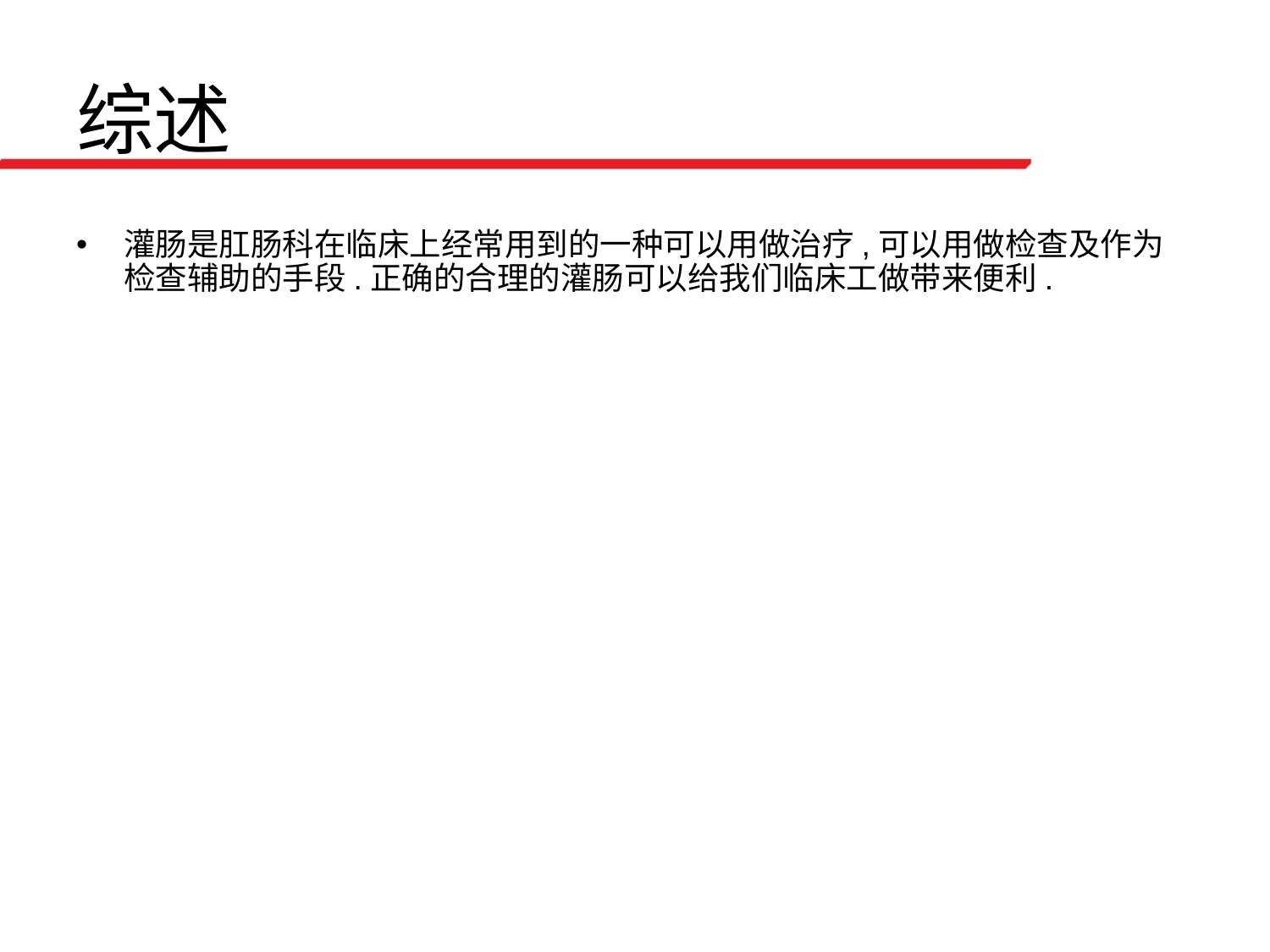

# 综述
灌肠是肛肠科在临床上经常用到的一种可以用做治疗,可以用做检查及作为检查辅助的手段.正确的合理的灌肠可以给我们临床工做带来便利.